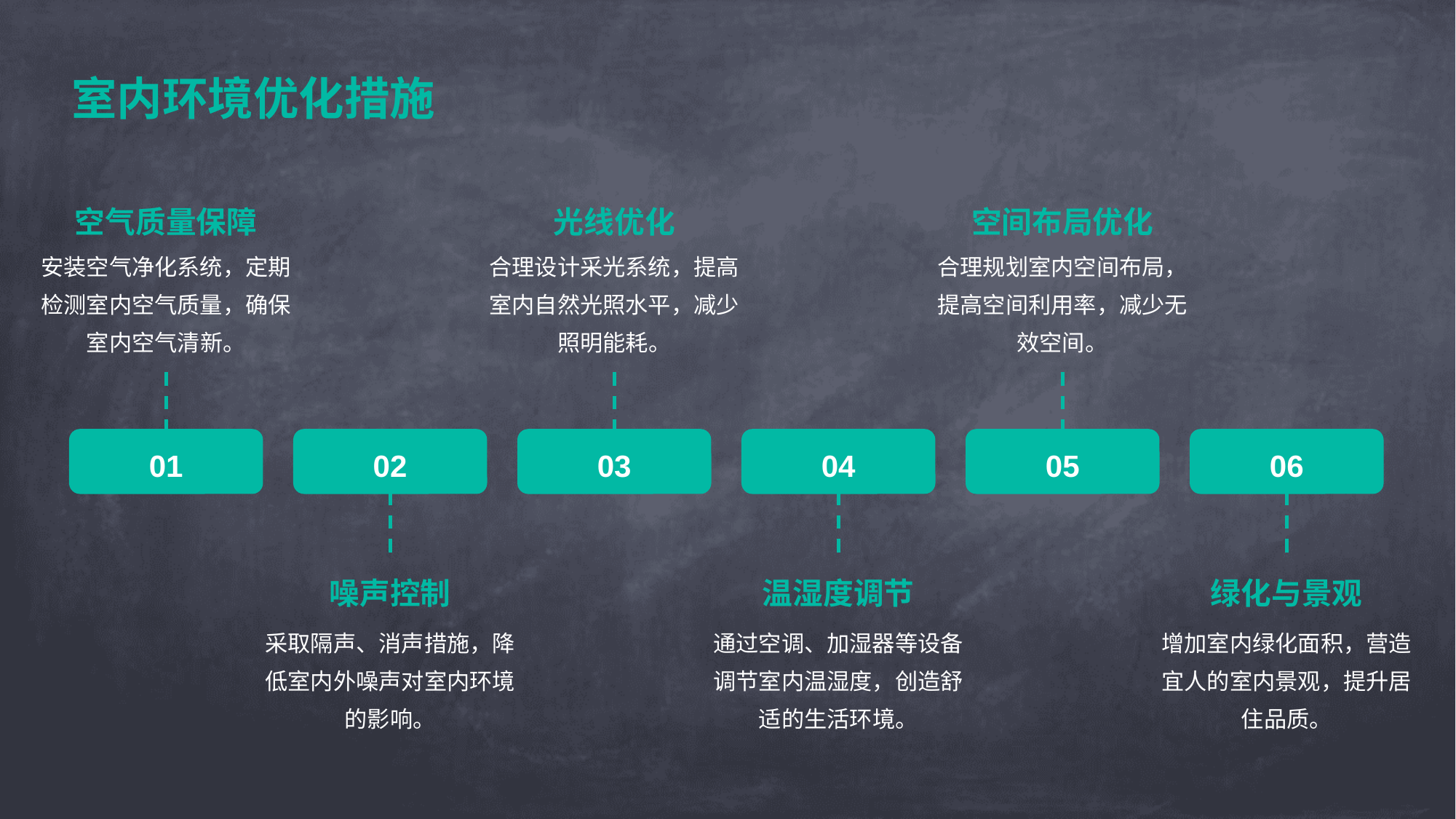

室内环境优化措施
空气质量保障
光线优化
空间布局优化
安装空气净化系统，定期检测室内空气质量，确保室内空气清新。
合理设计采光系统，提高室内自然光照水平，减少照明能耗。
合理规划室内空间布局，提高空间利用率，减少无效空间。

01
02
03
04
05
06
噪声控制
温湿度调节
绿化与景观
采取隔声、消声措施，降低室内外噪声对室内环境的影响。
通过空调、加湿器等设备调节室内温湿度，创造舒适的生活环境。
增加室内绿化面积，营造宜人的室内景观，提升居住品质。